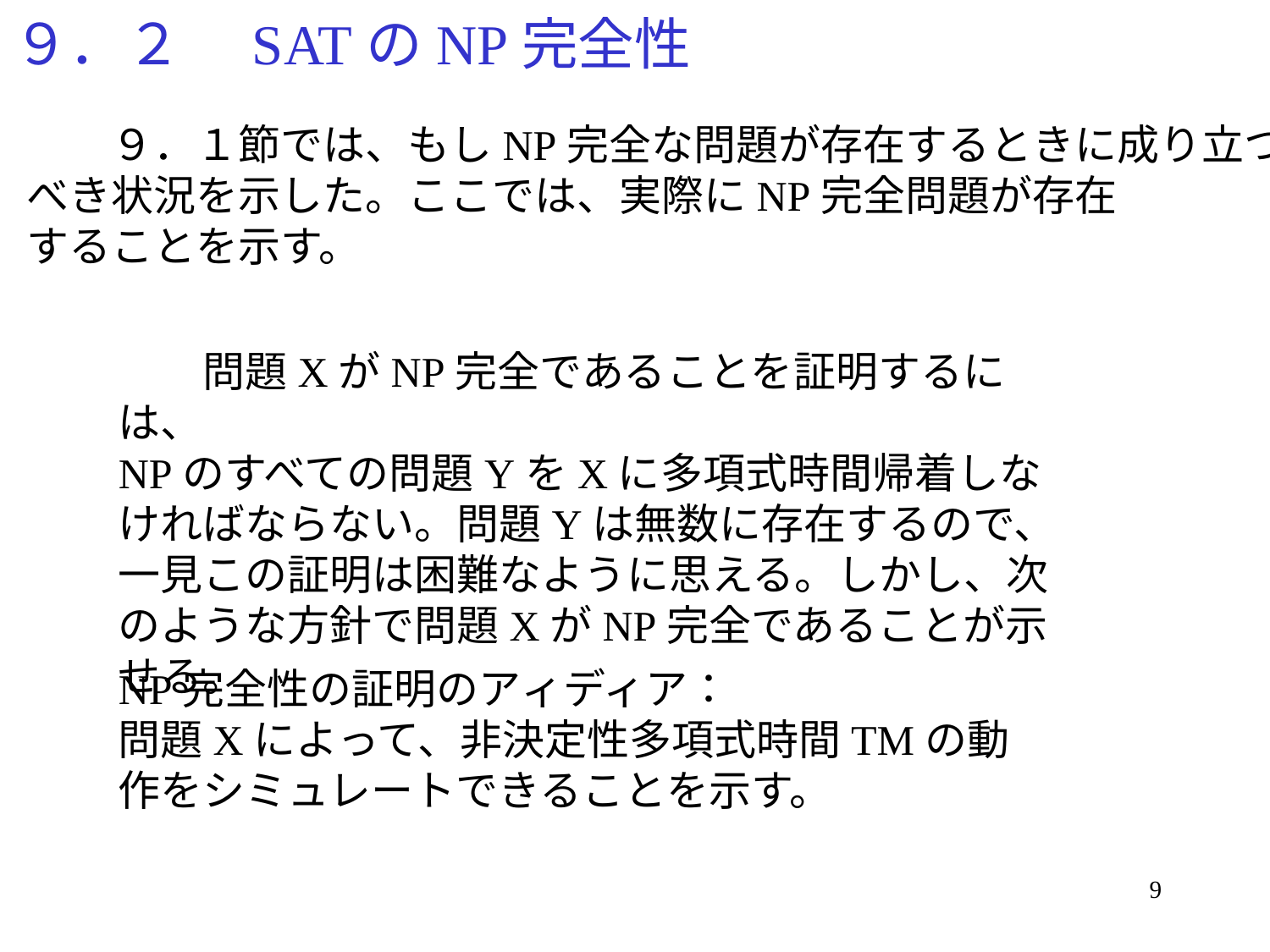

# ９．２　SATのNP完全性
　　９．１節では、もしNP完全な問題が存在するときに成り立つ
べき状況を示した。ここでは、実際にNP完全問題が存在
することを示す。
　　問題XがNP完全であることを証明するには、
NPのすべての問題YをXに多項式時間帰着しなければならない。問題Yは無数に存在するので、一見この証明は困難なように思える。しかし、次のような方針で問題XがNP完全であることが示せる。
NP完全性の証明のアィディア：
問題Xによって、非決定性多項式時間TMの動作をシミュレートできることを示す。
9